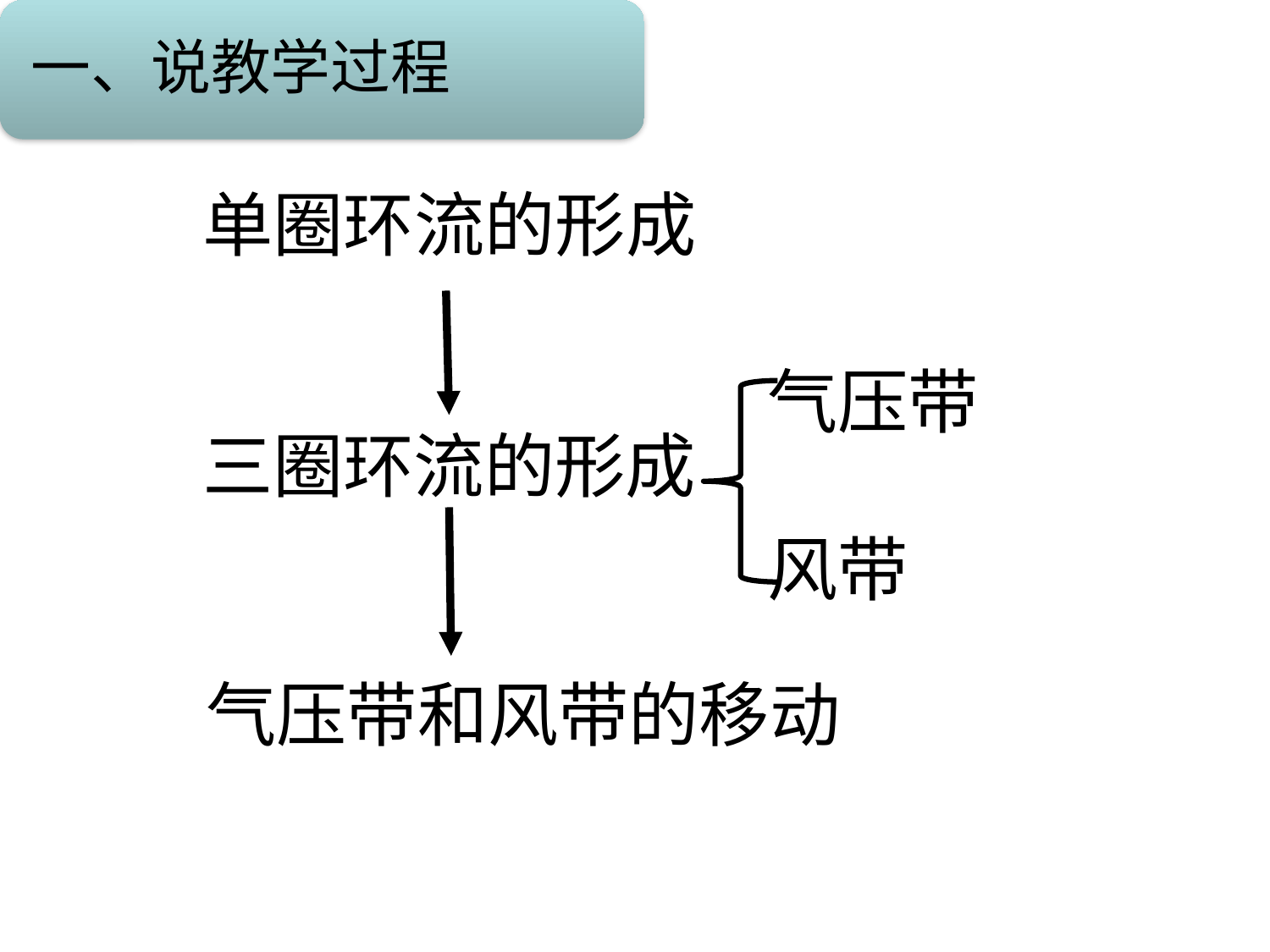

一、说教学过程
单圈环流的形成
气压带

三圈环流的形成
风带
气压带和风带的移动